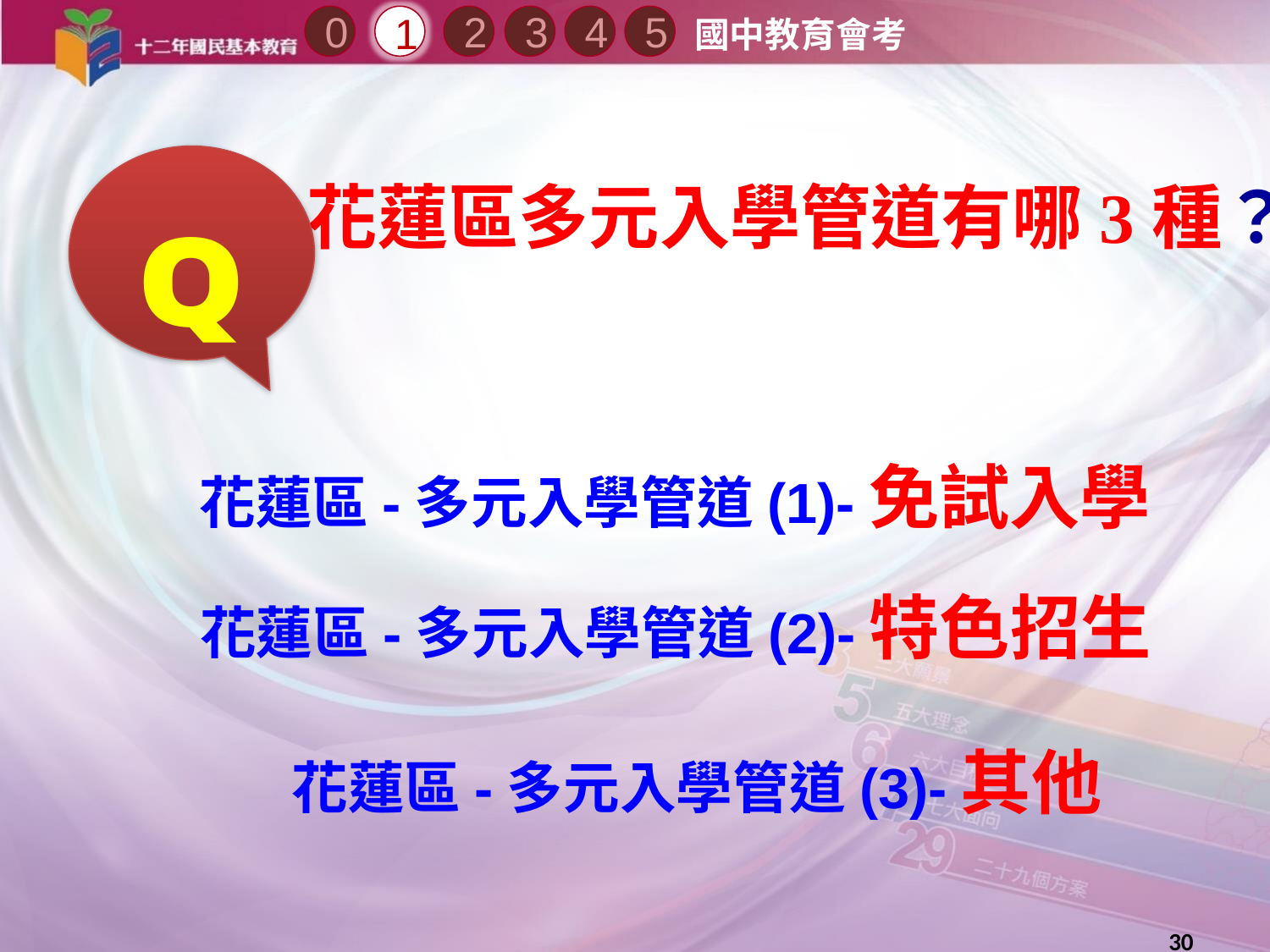

花蓮區多元入學管道有哪3種？

0
1
3
2
4
5
國中教育會考
Q
花蓮區-多元入學管道(1)-免試入學
花蓮區-多元入學管道(2)-特色招生
花蓮區-多元入學管道(3)-其他
30